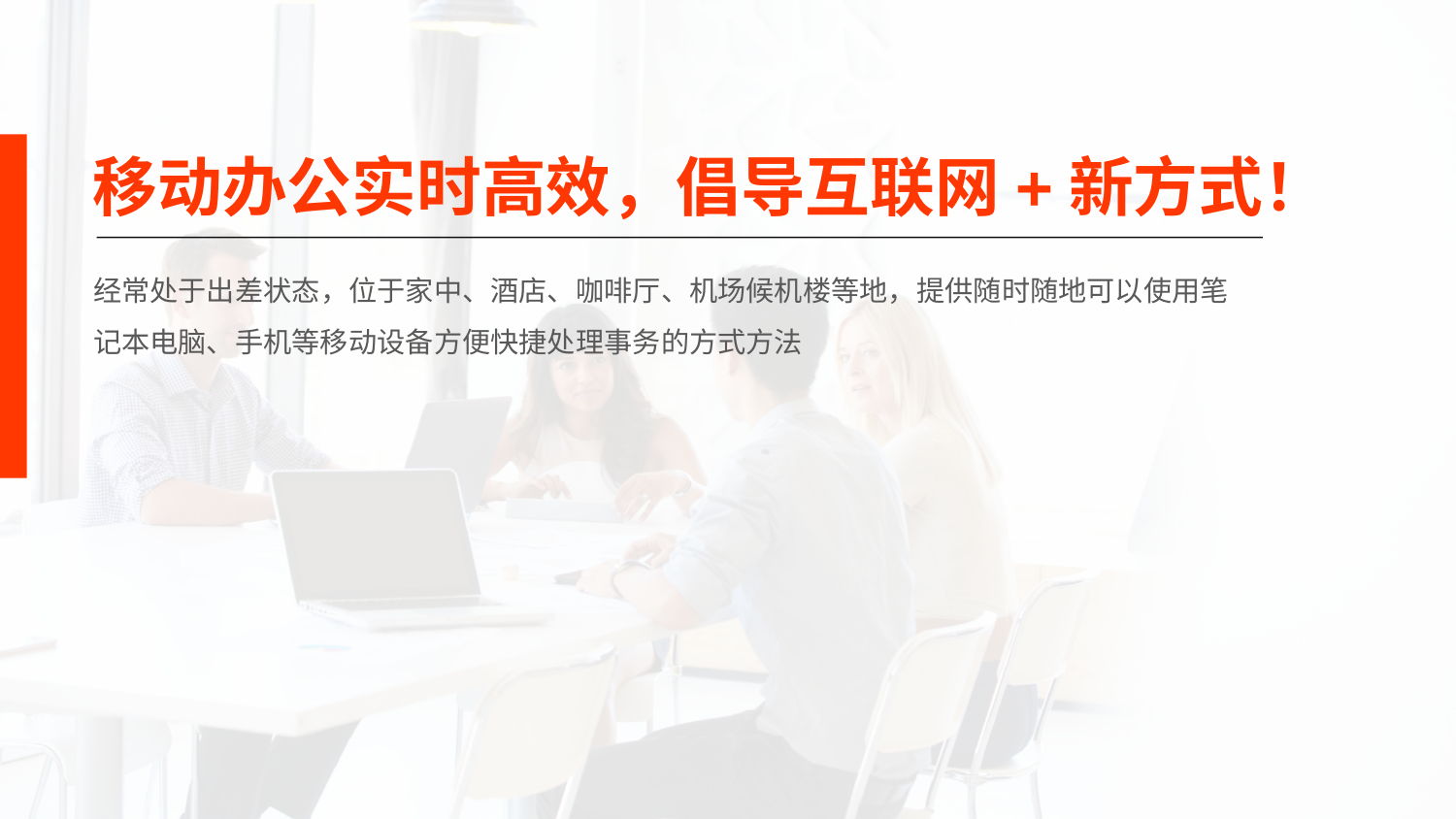

移动办公实时高效，倡导互联网+新方式！

经常处于出差状态，位于家中、酒店、咖啡厅、机场候机楼等地，提供随时随地可以使用笔记本电脑、手机等移动设备方便快捷处理事务的方式方法